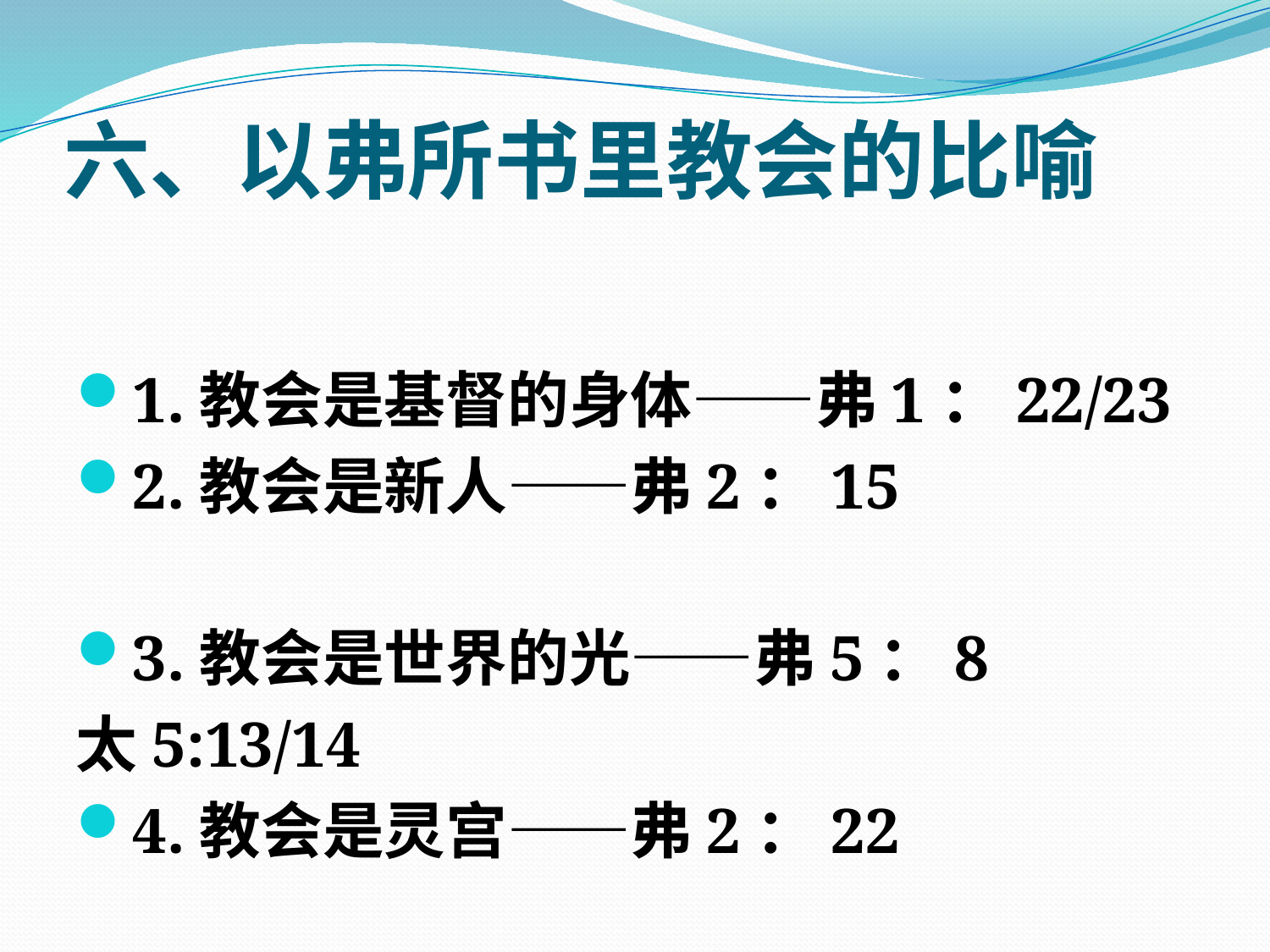

# 六、以弗所书里教会的比喻

1.教会是基督的身体——弗1：22/23
2.教会是新人——弗2：15

3.教会是世界的光——弗5：8
太5:13/14
4.教会是灵宫——弗2：22